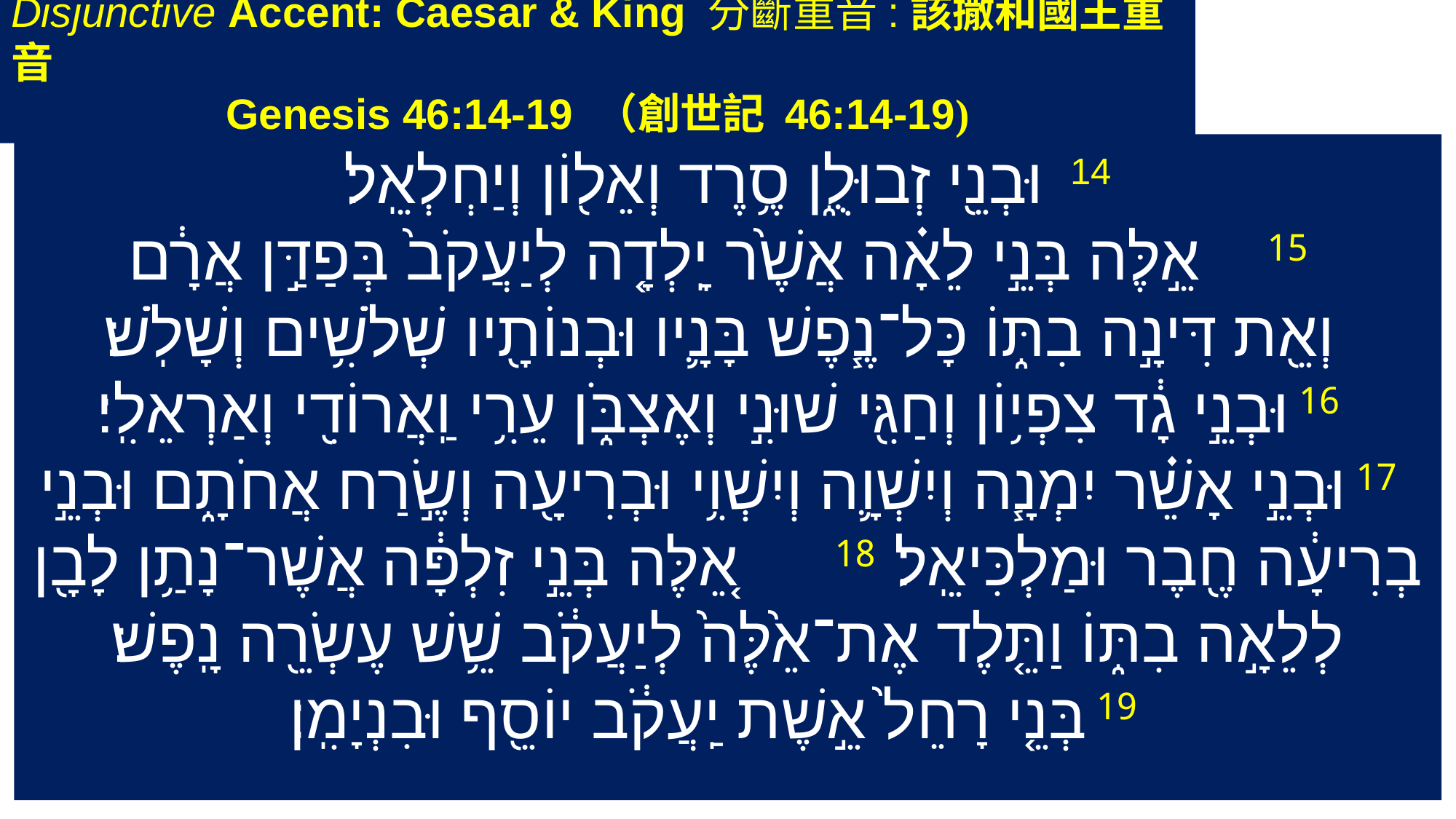

Disjunctive Accent: Caesar & King 分斷重音:該撒和國王重音
Genesis 46:14-19 （創世記 46:14-19)
‎ 14 וּבְנֵ֖י זְבוּלֻ֑ן סֶ֥רֶד וְאֵל֖וֹן וְיַחְלְאֵֽל׃
  15       אֵ֣לֶּה בְּנֵ֣י לֵאָ֗ה אֲשֶׁ֙ר יָֽלְדָ֤ה לְיַעֲקֹב֙ בְּפַדַּ֣ן אֲרָ֔ם
 וְאֵ֖ת דִּינָ֣ה בִתּ֑וֹ כָּל־נֶ֧פֶשׁ בָּנָ֛יו וּבְנוֹתָ֖יו שְׁלֹשִׁ֥ים וְשָׁלֹֽשׁ׃
  16 וּבְנֵ֣י גָ֔ד צִפְי֥וֹן וְחַגִּ֖י שׁוּנִ֣י וְאֶצְבֹּ֑ן עֵרִ֥י וַֽאֲרוֹדִ֖י וְאַרְאֵלִֽי׃
  17 וּבְנֵ֣י אָשֵׁ֗ר יִמְנָ֧ה וְיִשְׁוָ֛ה וְיִשְׁוִ֥י וּבְרִיעָ֖ה וְשֶׂ֣רַח אֲחֹתָ֑ם וּבְנֵ֣י בְרִיעָ֔ה חֶ֖בֶר וּמַלְכִּיאֵֽל׃  18          אֵ֚לֶּה בְּנֵ֣י זִלְפָּ֔ה אֲשֶׁר־נָתַ֥ן לָבָ֖ן לְלֵאָ֣ה בִתּ֑וֹ וַתֵּ֤לֶד אֶת־אֵ֙לֶּה֙ לְיַעֲקֹ֔ב שֵׁ֥שׁ עֶשְׂרֵ֖ה נָֽפֶשׁ׃
   19 בְּנֵ֤י רָחֵל֙ אֵ֣שֶׁת יַֽעֲקֹ֔ב יוֹסֵ֖ף וּבִנְיָמִֽן׃